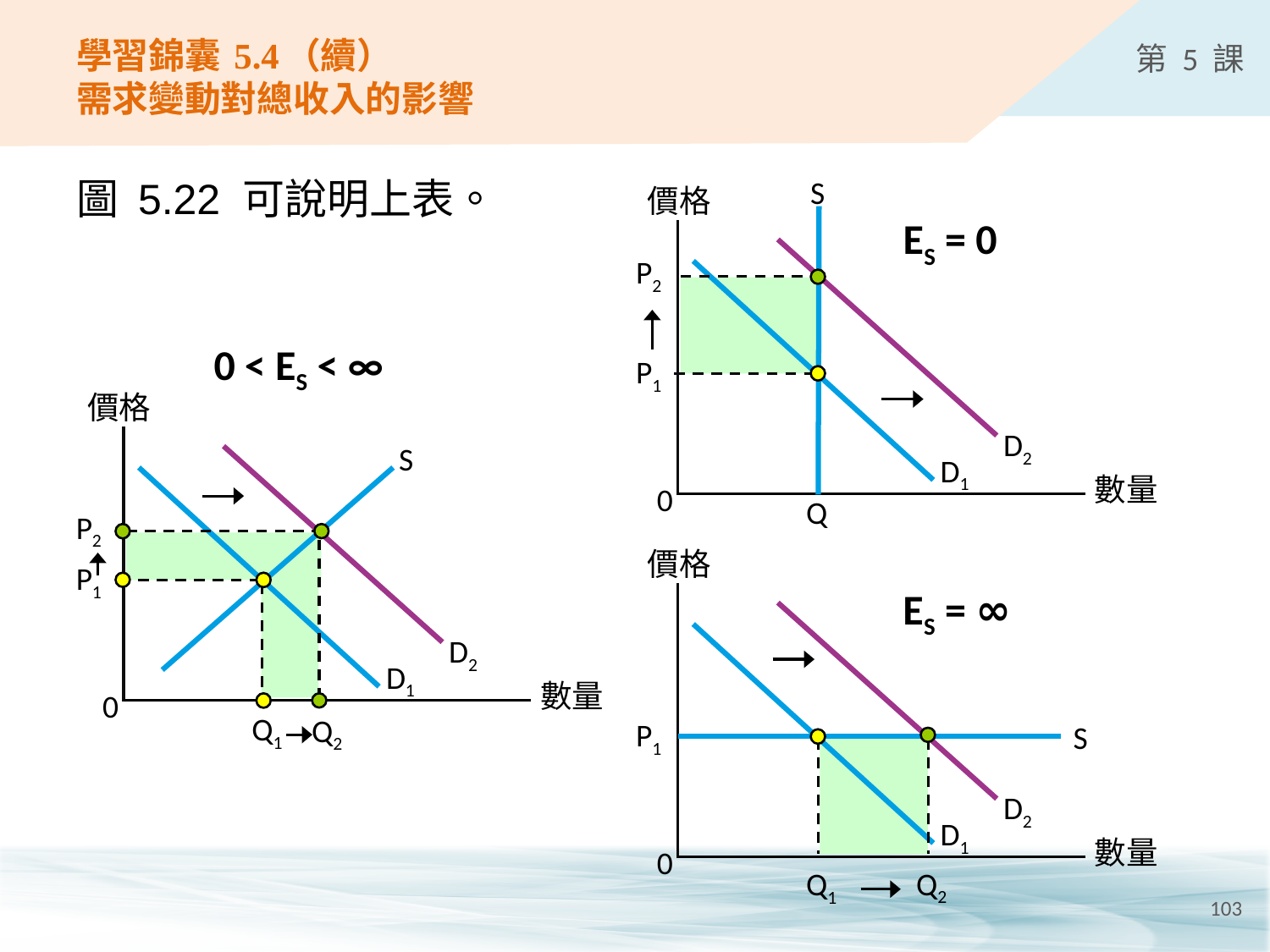

# 學習錦囊 5.4（續） 需求變動對總收入的影響
圖 5.22 可說明上表。
S
價格
ES = 0
P2
P1
D2
數量
0
Q

D1
0 < ES < ∞
價格
P2
P1
D2
數量
0
Q1
Q2
S

D1

價格
ES = ∞
P1
D2
數量
0
S

D1
Q2
Q1
103